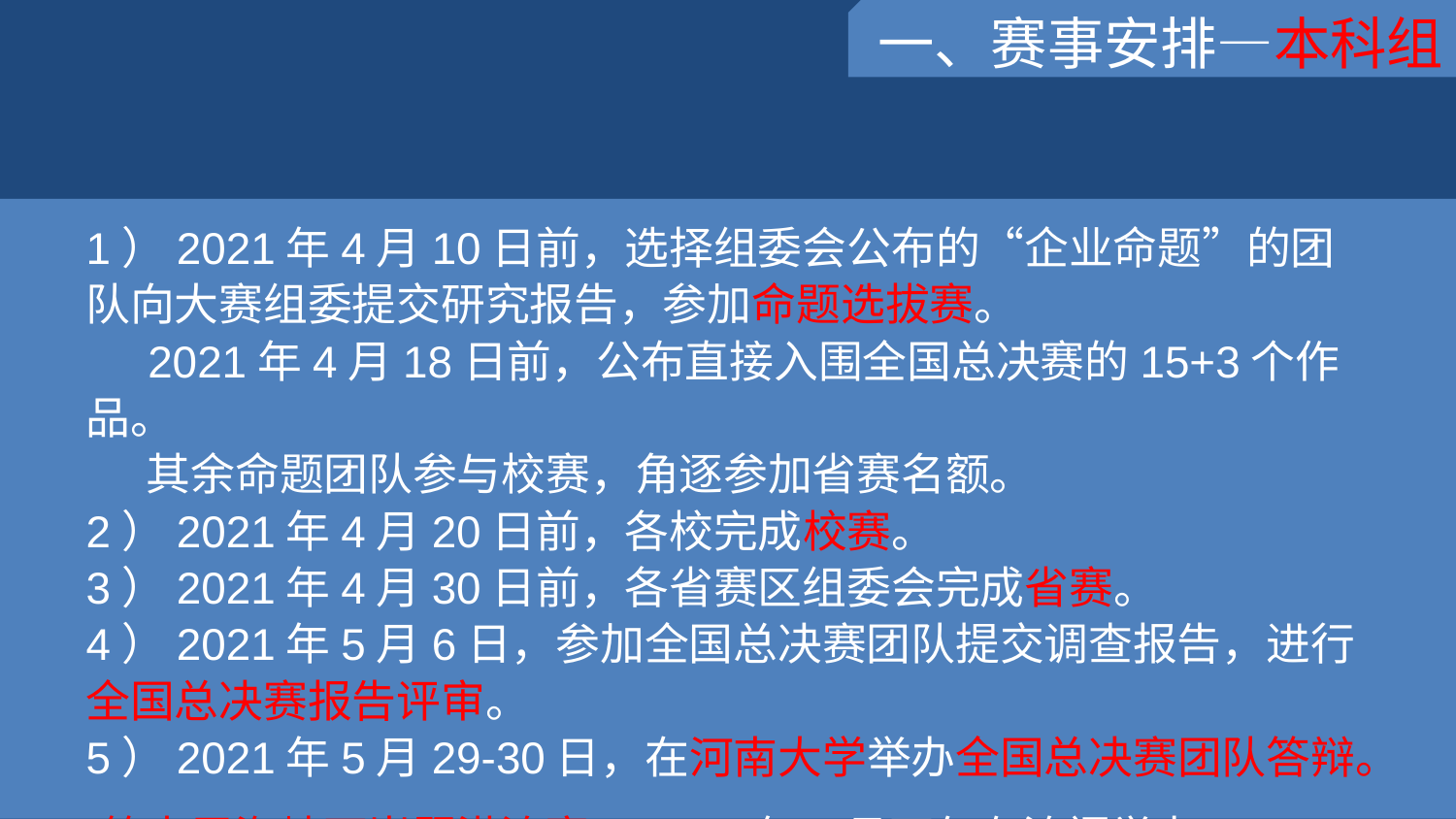

一、赛事安排—本科组

1）2021年4月10日前，选择组委会公布的“企业命题”的团队向大赛组委提交研究报告，参加命题选拔赛。
     2021年4月18日前，公布直接入围全国总决赛的15+3个作品。
     其余命题团队参与校赛，角逐参加省赛名额。
2）2021年4月20日前，各校完成校赛。
3）2021年4月30日前，各省赛区组委会完成省赛。
4）2021年5月6日，参加全国总决赛团队提交调查报告，进行全国总决赛报告评审。
5）2021年5月29-30日，在河南大学举办全国总决赛团队答辩。
第十届海峡两岸暨港澳赛：2021年8月下旬在澳门举办。